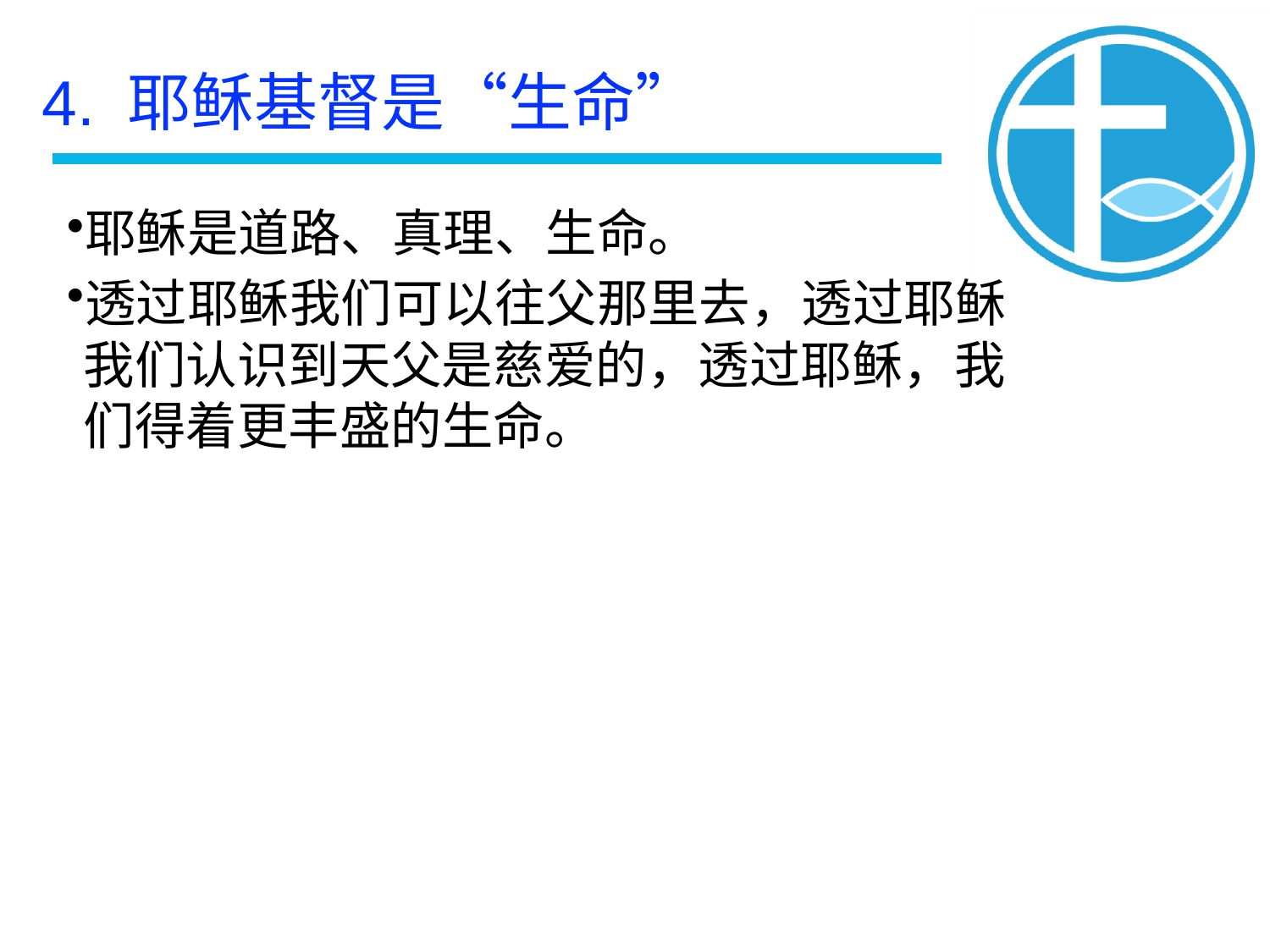

4. 耶稣基督是“生命”
耶稣是道路、真理、生命。
透过耶稣我们可以往父那里去，透过耶稣我们认识到天父是慈爱的，透过耶稣，我们得着更丰盛的生命。